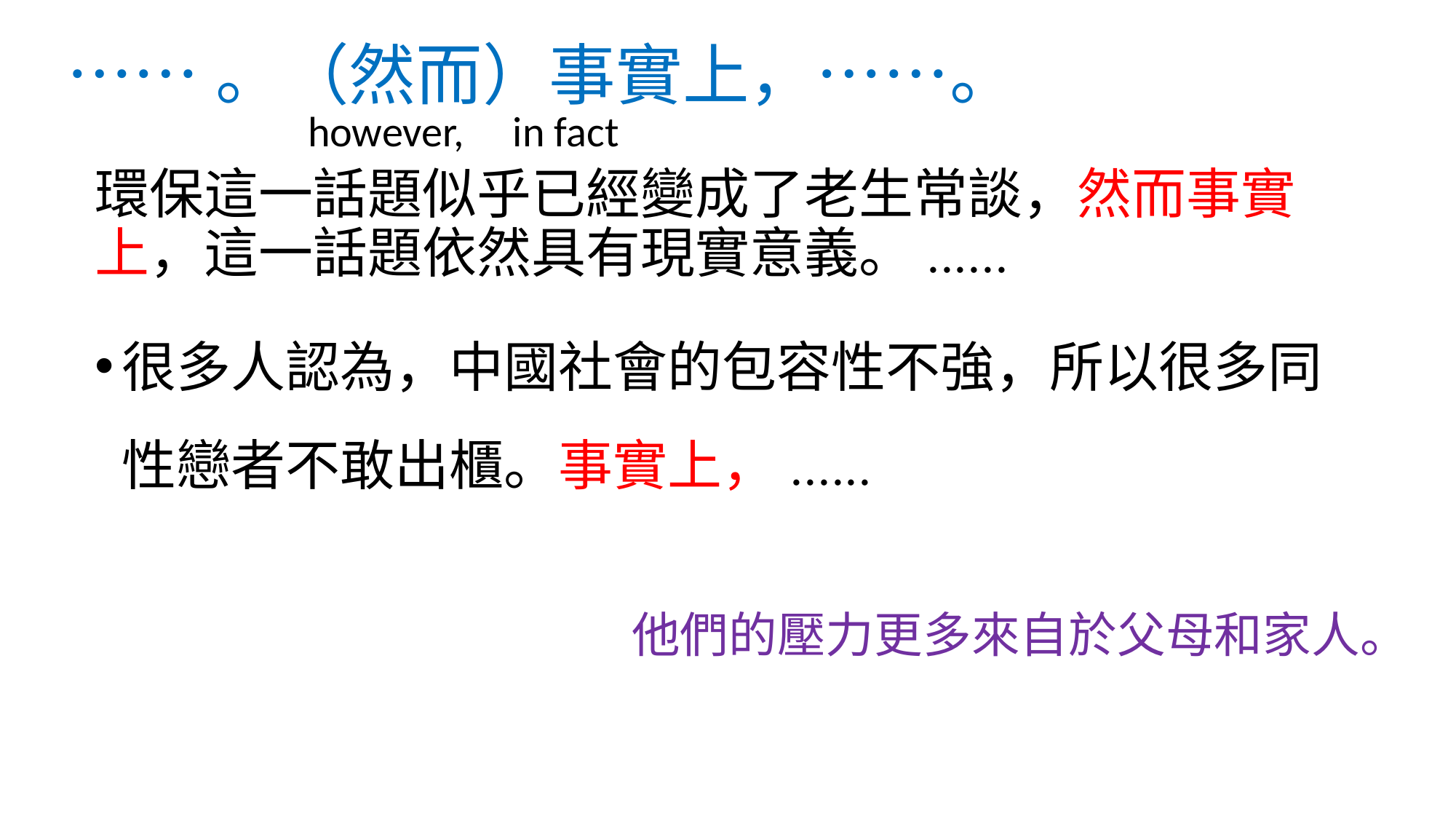

# ……。（然而）事實上，……。
however,     in fact
環保這一話題似乎已經變成了老生常談，然而事實上，這一話題依然具有現實意義。......
很多人認為，中國社會的包容性不強，所以很多同性戀者不敢出櫃。事實上，......
他們的壓力更多來自於父母和家人。